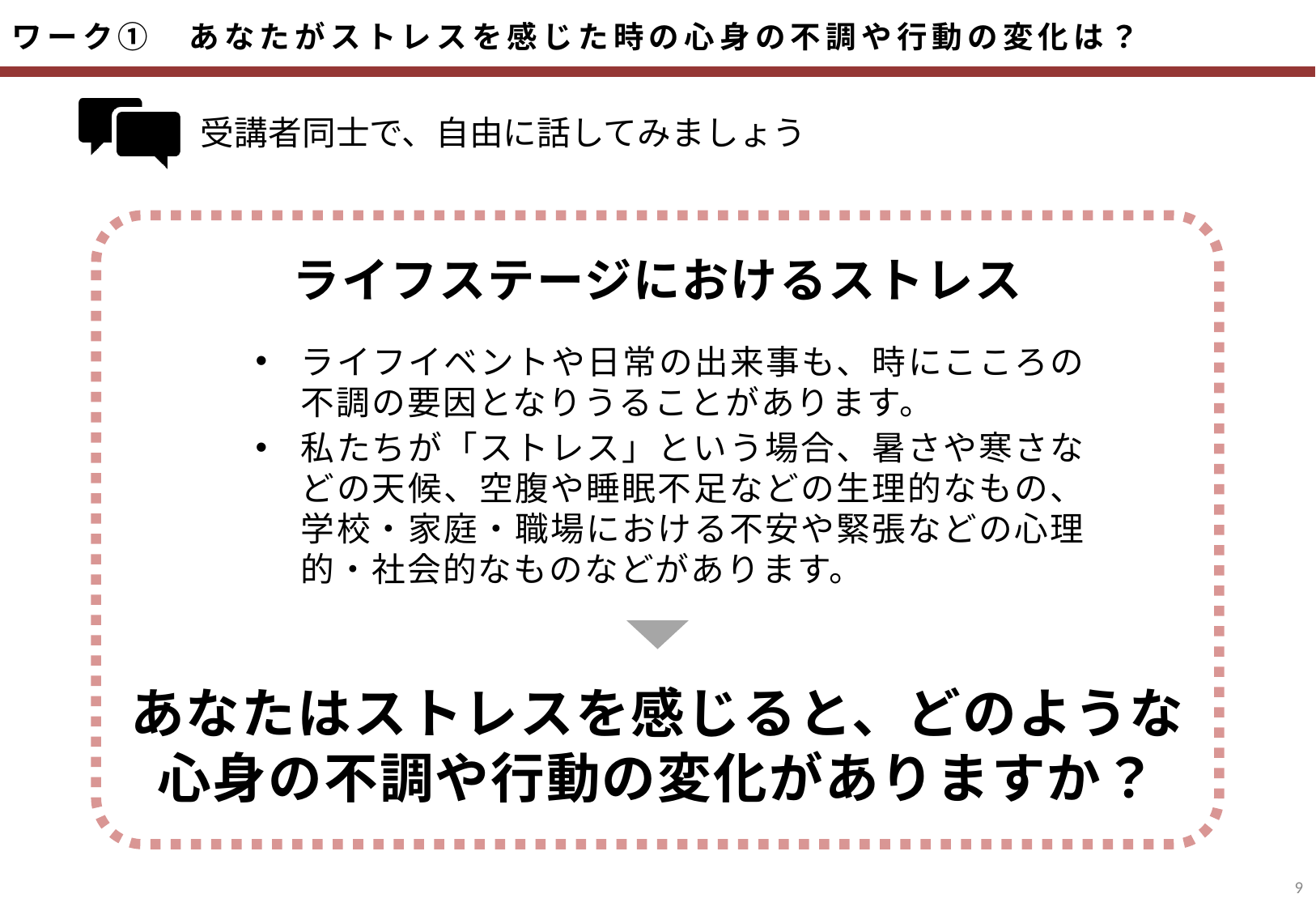

ワーク①　あなたがストレスを感じた時の心身の不調や行動の変化は？

ライフステージにおけるストレス

あなたはストレスを感じると、どのような
心身の不調や行動の変化がありますか？
ライフイベントや日常の出来事も、時にこころの不調の要因となりうることがあります。
私たちが「ストレス」という場合、暑さや寒さなどの天候、空腹や睡眠不足などの生理的なもの、学校・家庭・職場における不安や緊張などの心理的・社会的なものなどがあります。

9